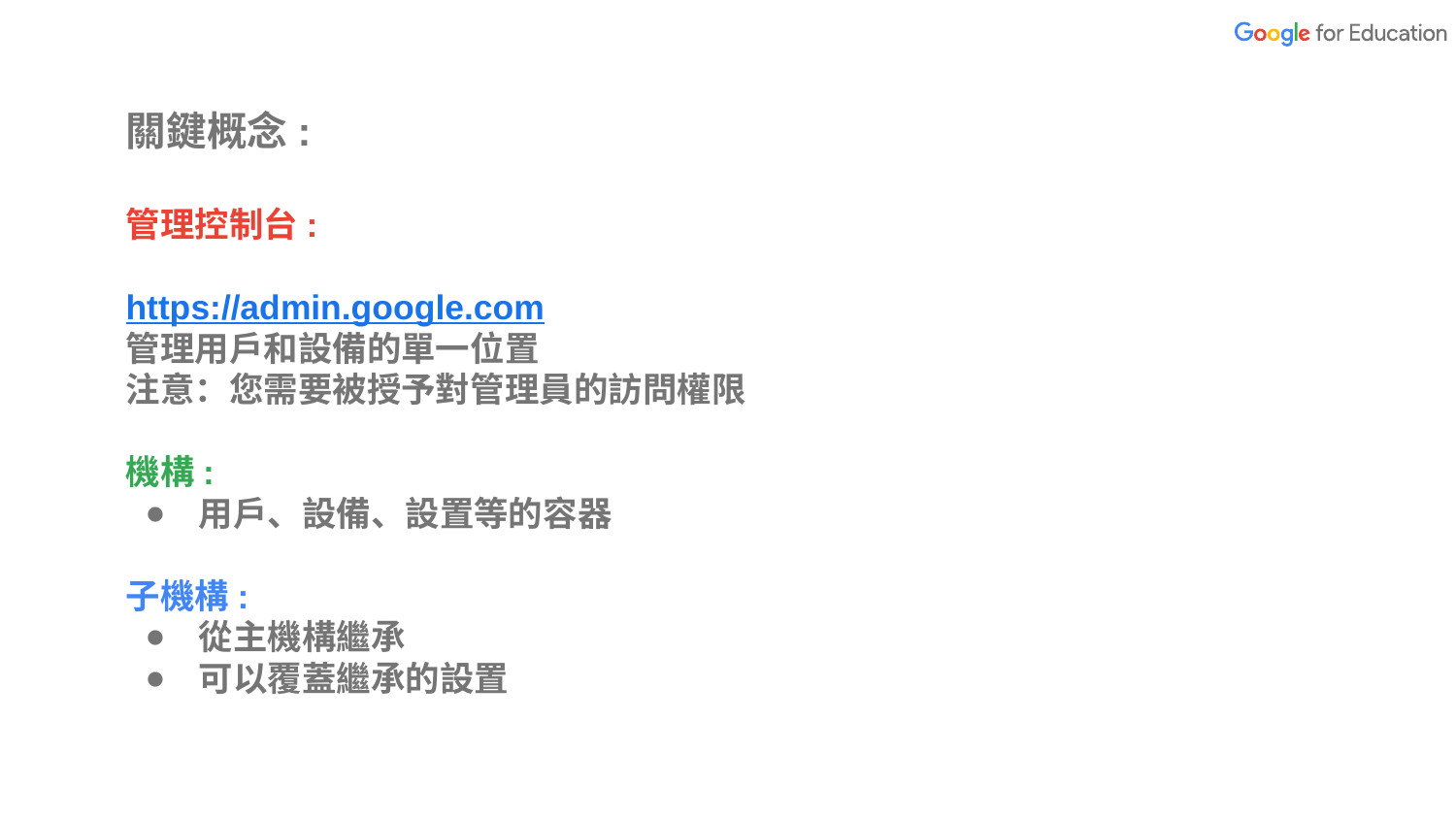

關鍵概念:

管理控制台:

https://admin.google.com
管理用戶和設備的單一位置
注意：您需要被授予對管理員的訪問權限

機構:
用戶、設備、設置等的容器

子機構:
從主機構繼承
可以覆蓋繼承的設置